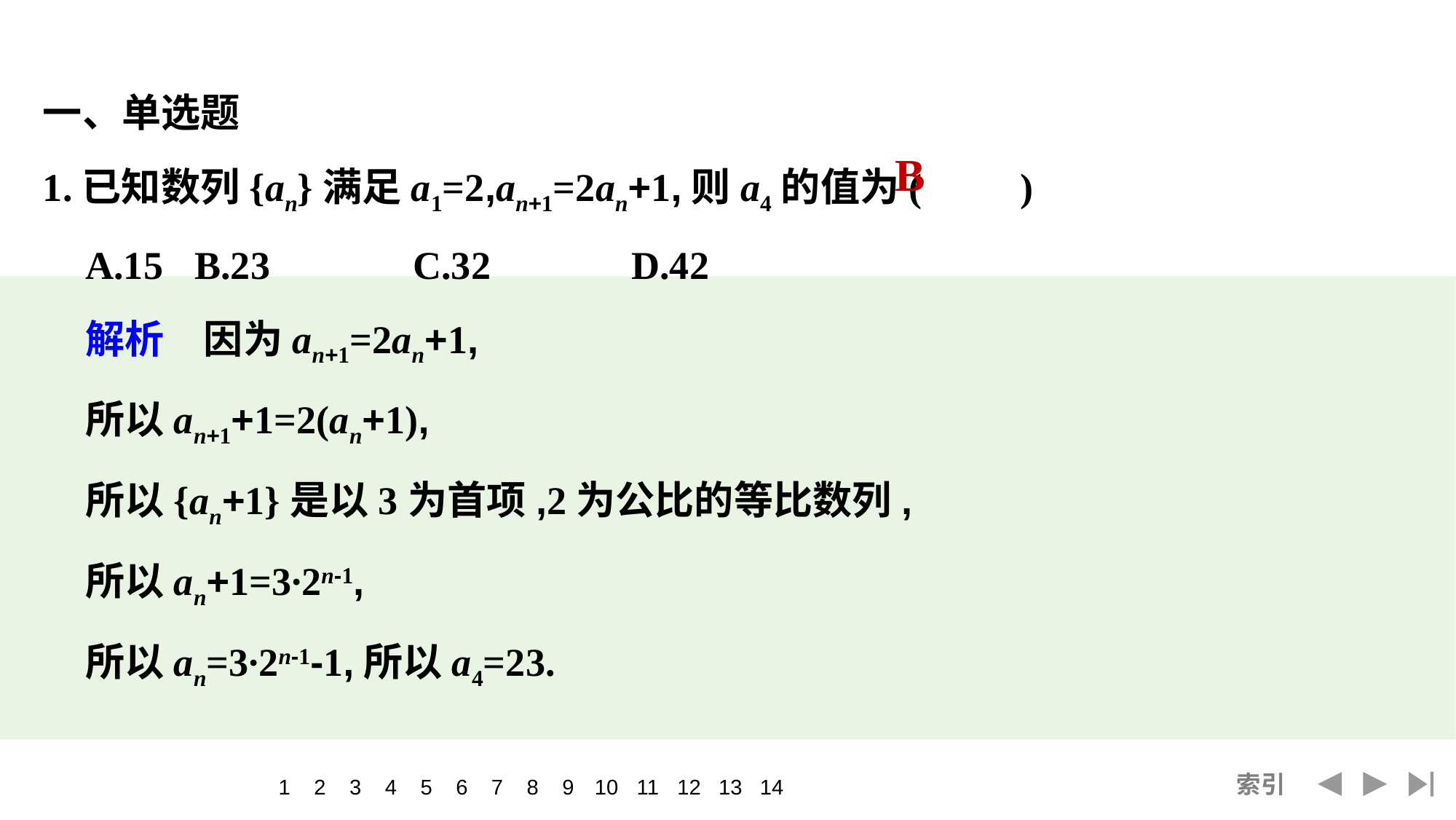

一、单选题
1.已知数列{an}满足a1=2,an+1=2an+1,则a4的值为(　　)
	A.15	B.23		C.32		D.42
	解析　因为an+1=2an+1,
	所以an+1+1=2(an+1),
	所以{an+1}是以3为首项,2为公比的等比数列,
	所以an+1=3·2n-1,
	所以an=3·2n-1-1,所以a4=23.
B